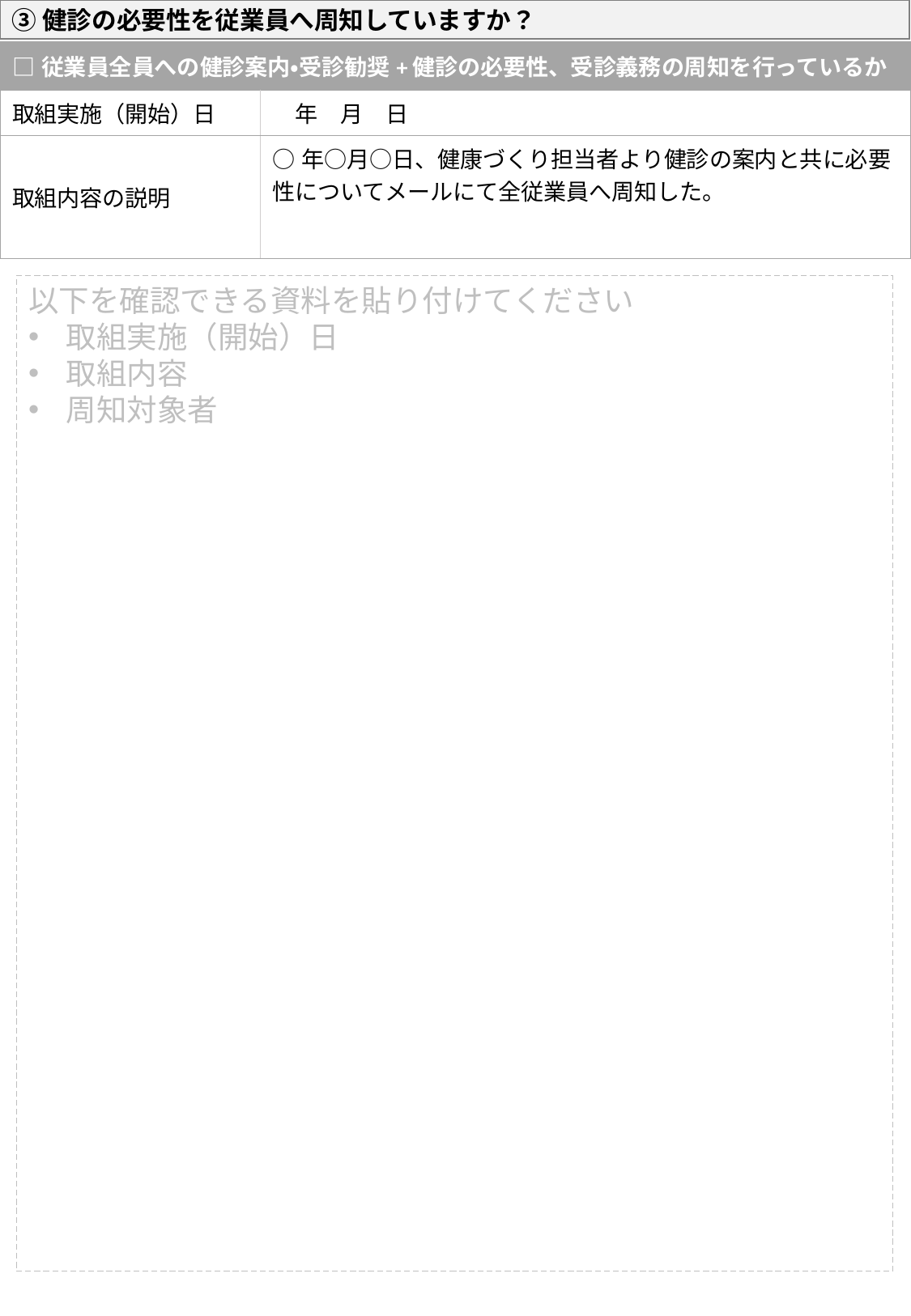

③健診の必要性を従業員へ周知していますか？
| □従業員全員への健診案内・受診勧奨+健診の必要性、受診義務の周知を行っているか |  |
| --- | --- |
| 取組実施（開始）日 | 年　月　日 |
| 取組内容の説明 | ○年○月○日、健康づくり担当者より健診の案内と共に必要性についてメールにて全従業員へ周知した。 |
事業所にて添付された資料の内容について詳しくご説明ください。
（ご自由に文言を変えてください。）
以下を確認できる資料を貼り付けてください
取組実施（開始）日
取組内容
周知対象者